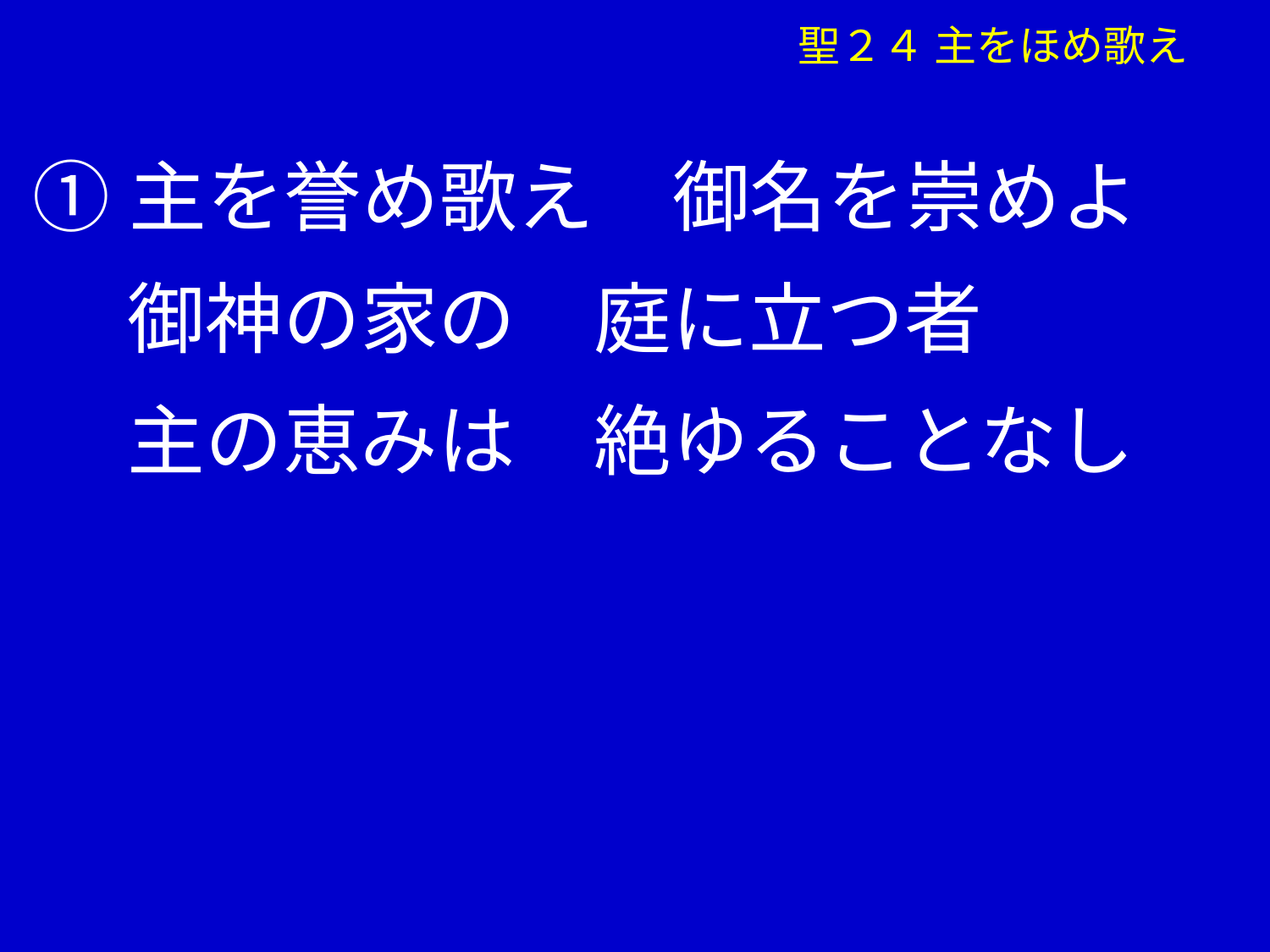

聖２４ 主をほめ歌え
①主を誉め歌え　御名を崇めよ
　 御神の家の　庭に立つ者
　 主の恵みは　絶ゆることなし